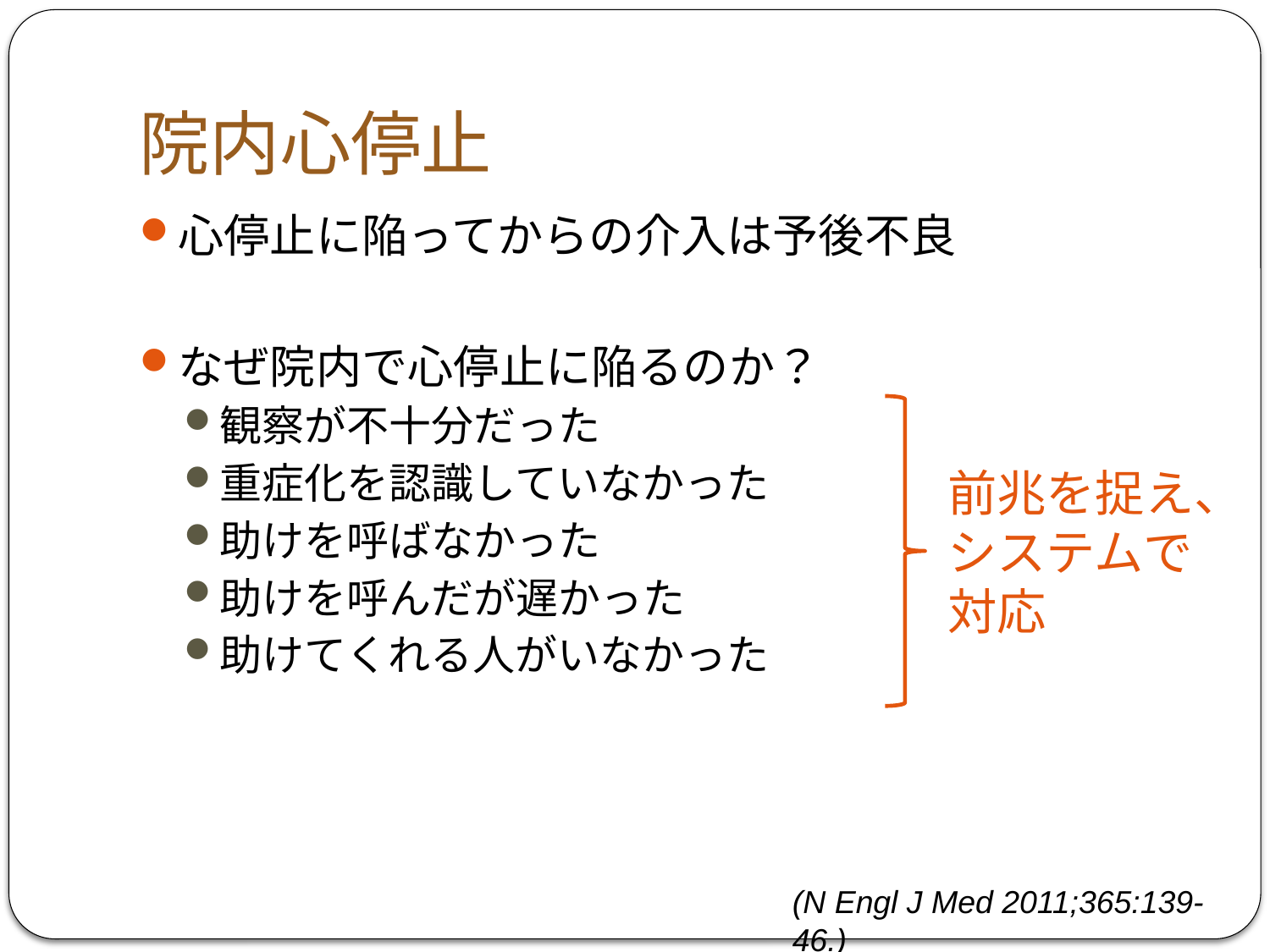

# 院内心停止
心停止に陥ってからの介入は予後不良

なぜ院内で心停止に陥るのか？
観察が不十分だった
重症化を認識していなかった
助けを呼ばなかった
助けを呼んだが遅かった
助けてくれる人がいなかった

前兆を捉え、システムで対応
(N Engl J Med 2011;365:139-46.)